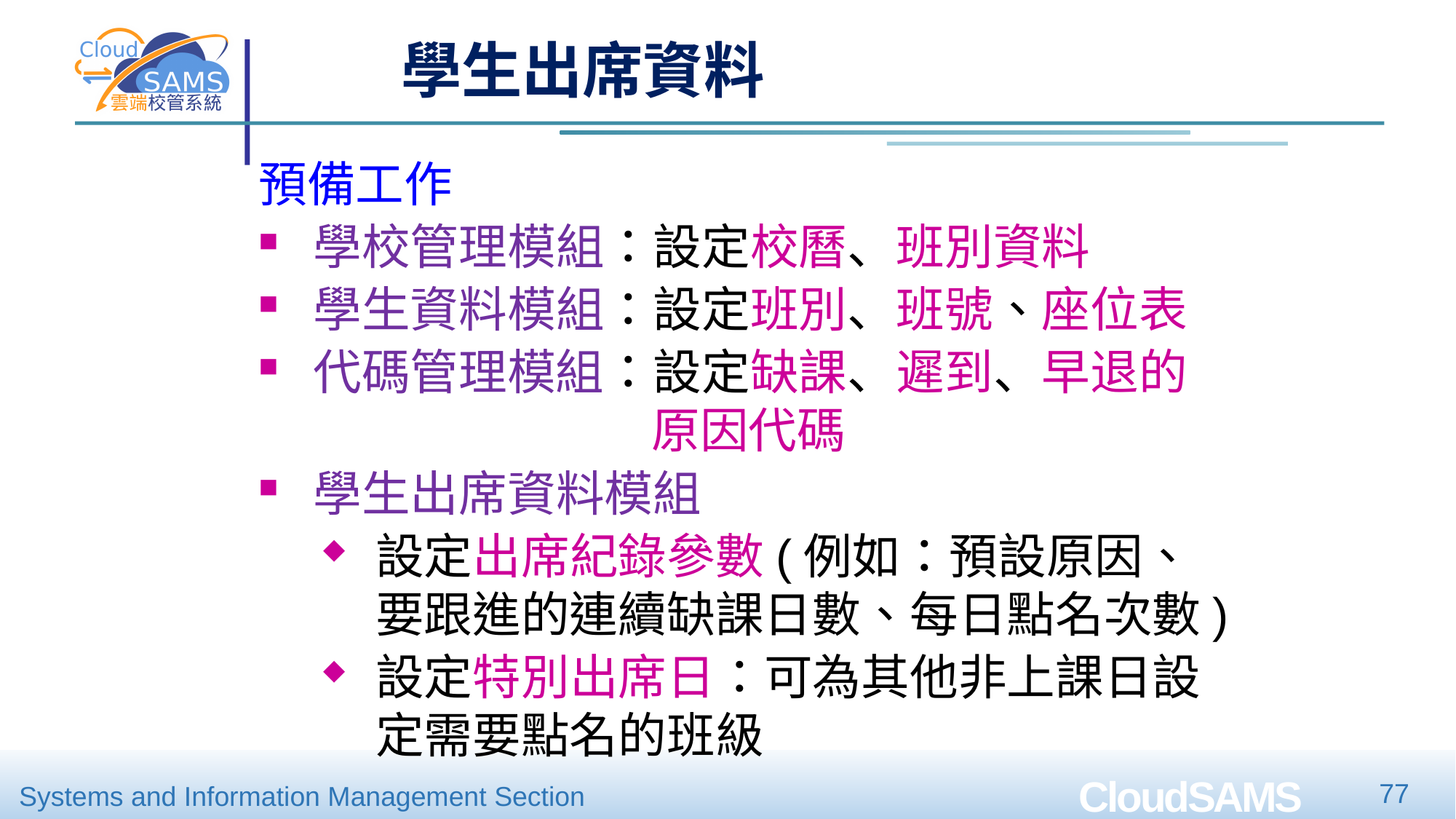

學生出席資料

預備工作
學校管理模組：設定校曆、班別資料
學生資料模組：設定班別、班號、座位表
代碼管理模組：設定缺課、遲到、早退的			 原因代碼
學生出席資料模組
設定出席紀錄參數(例如：預設原因、要跟進的連續缺課日數、每日點名次數)
設定特別出席日：可為其他非上課日設定需要點名的班級

77